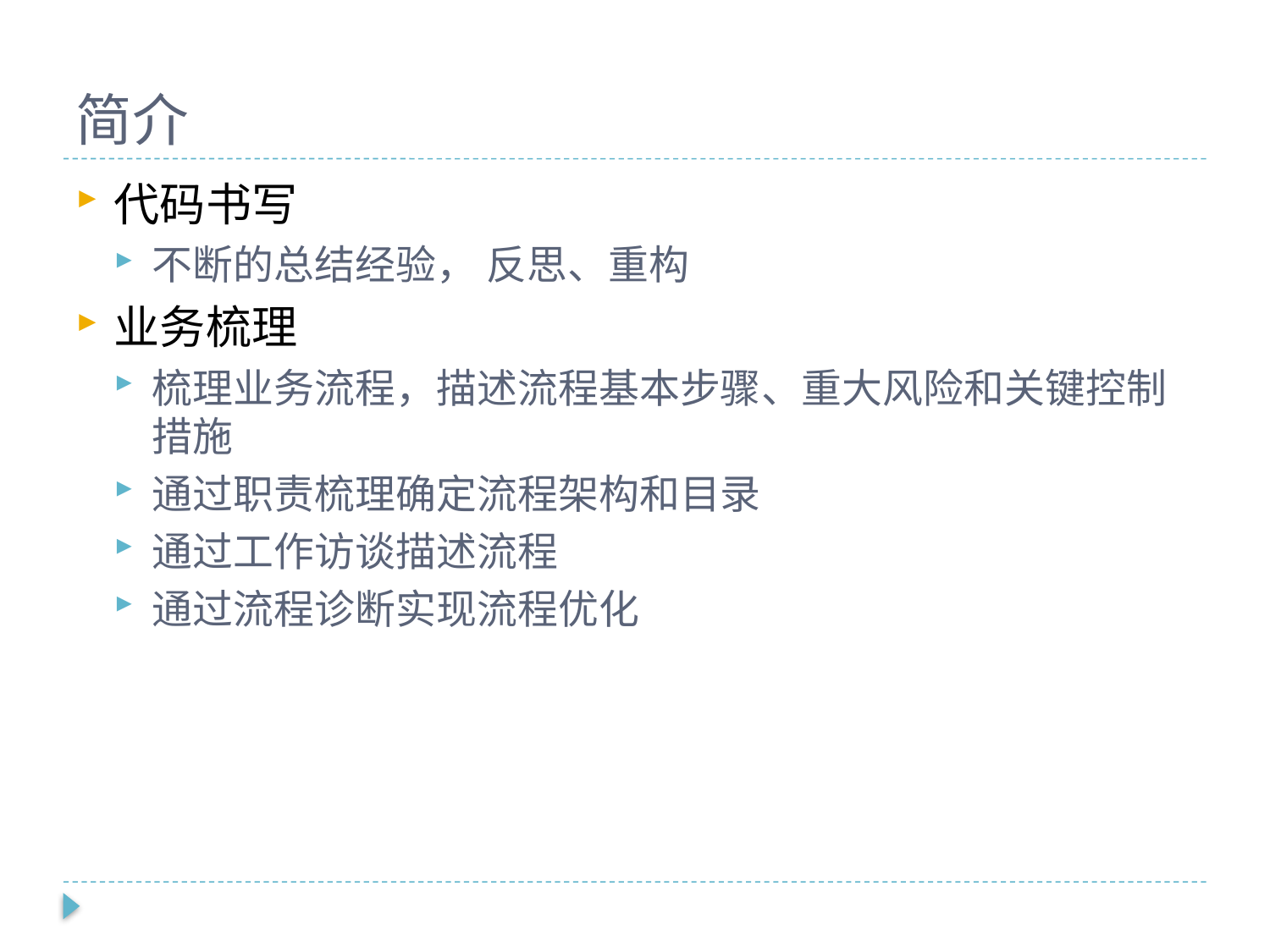

# 简介
代码书写
不断的总结经验， 反思、重构
业务梳理
梳理业务流程，描述流程基本步骤、重大风险和关键控制措施
通过职责梳理确定流程架构和目录
通过工作访谈描述流程
通过流程诊断实现流程优化